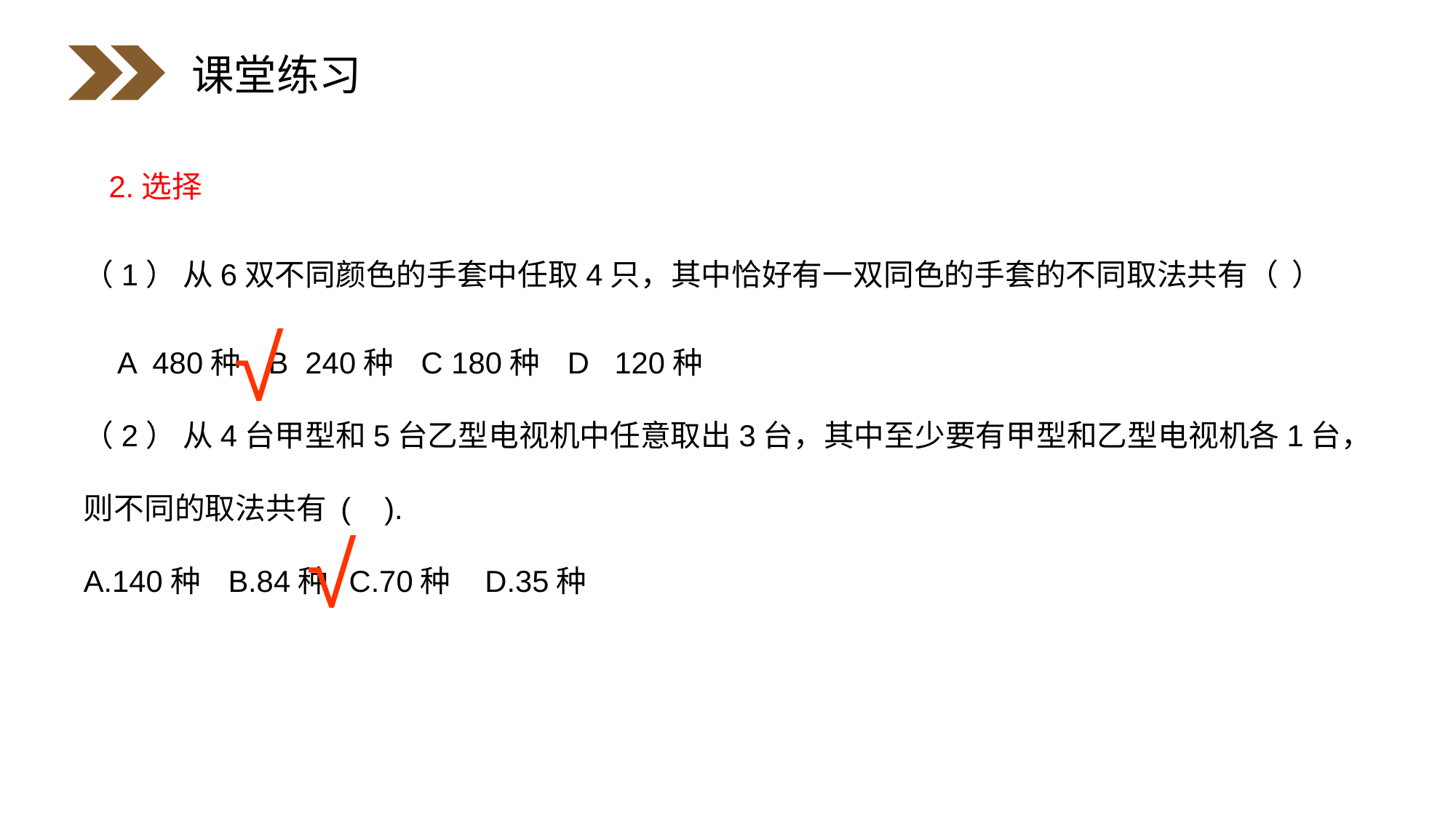

课堂练习
   2.选择
（1） 从6双不同颜色的手套中任取4只，其中恰好有一双同色的手套的不同取法共有（  ）
    A  480种   B  240种   C 180种   D   120种
（2） 从4台甲型和5台乙型电视机中任意取出3台，其中至少要有甲型和乙型电视机各1台，则不同的取法共有 (    ).
A.140种   B.84种  C.70种    D.35种
√
√